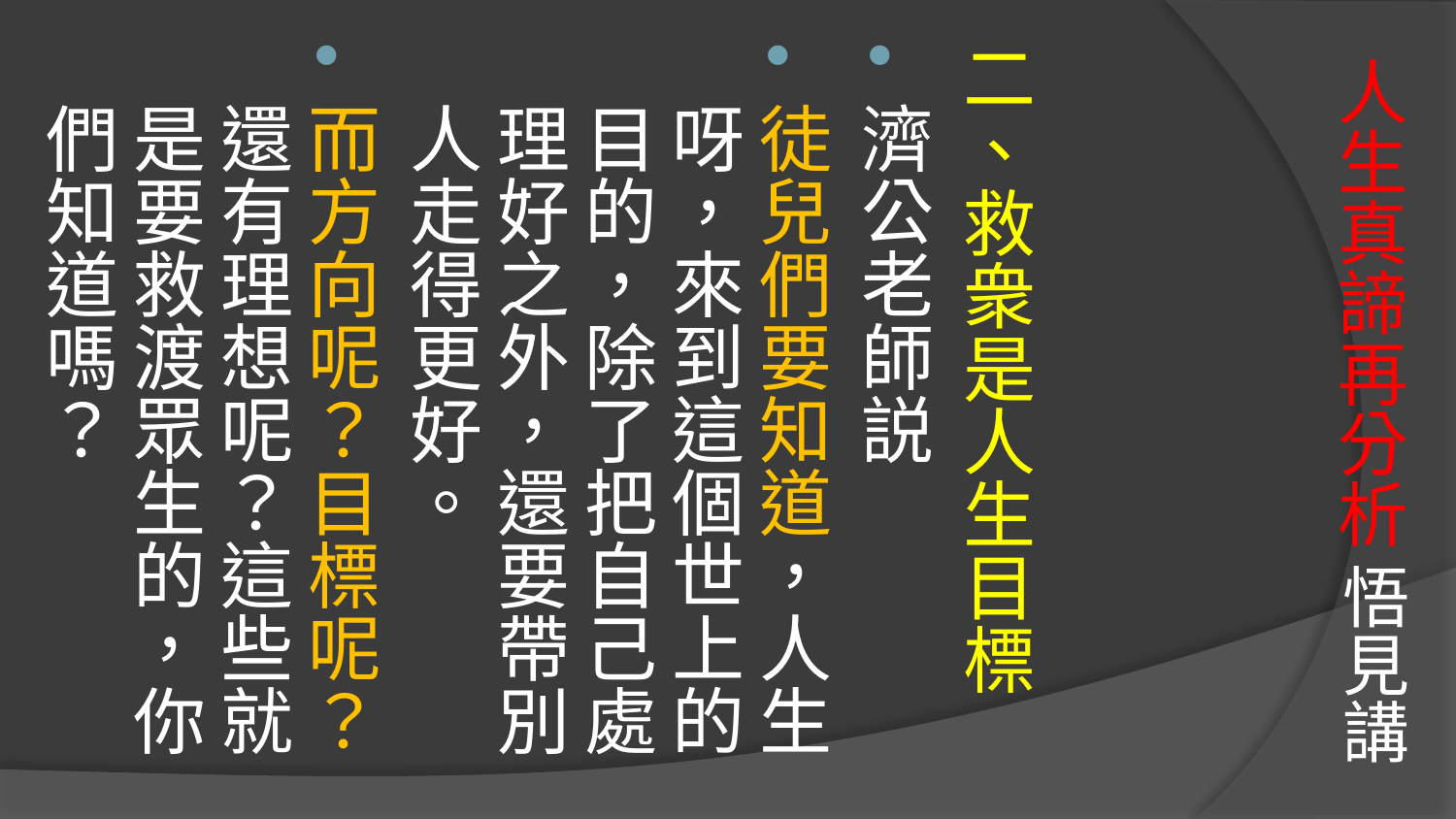

二、救衆是人生目標
濟公老師説
徒兒們要知道，人生呀，來到這個世上的目的，除了把自己處理好之外，還要帶別人走得更好。
而方向呢？目標呢？還有理想呢？這些就是要救渡眾生的，你們知道嗎？
# 人生真諦再分析 悟見講